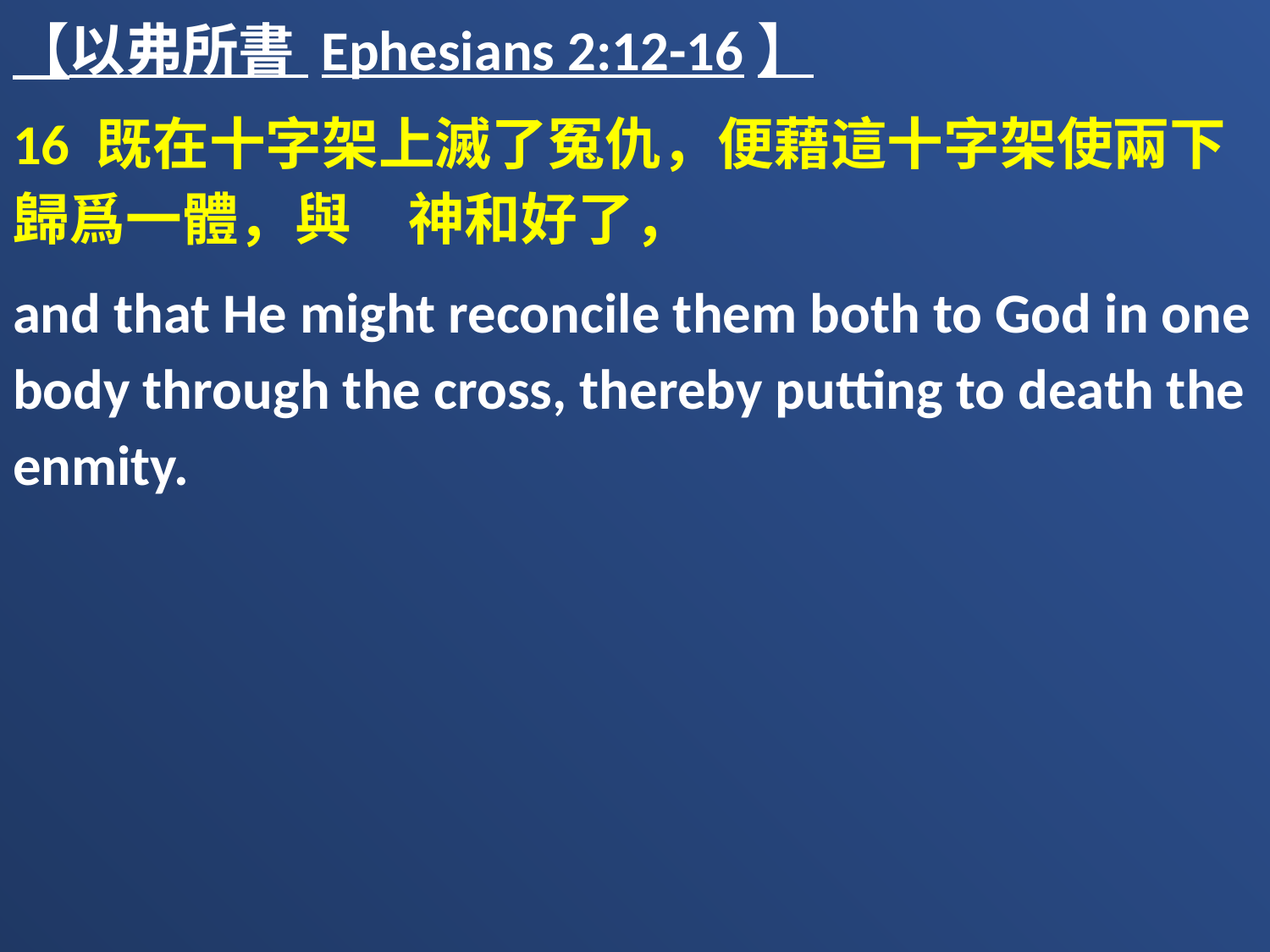

【以弗所書 Ephesians 2:12-16】
16 既在十字架上滅了冤仇，便藉這十字架使兩下歸爲一體，與　神和好了，
and that He might reconcile them both to God in one body through the cross, thereby putting to death the enmity.